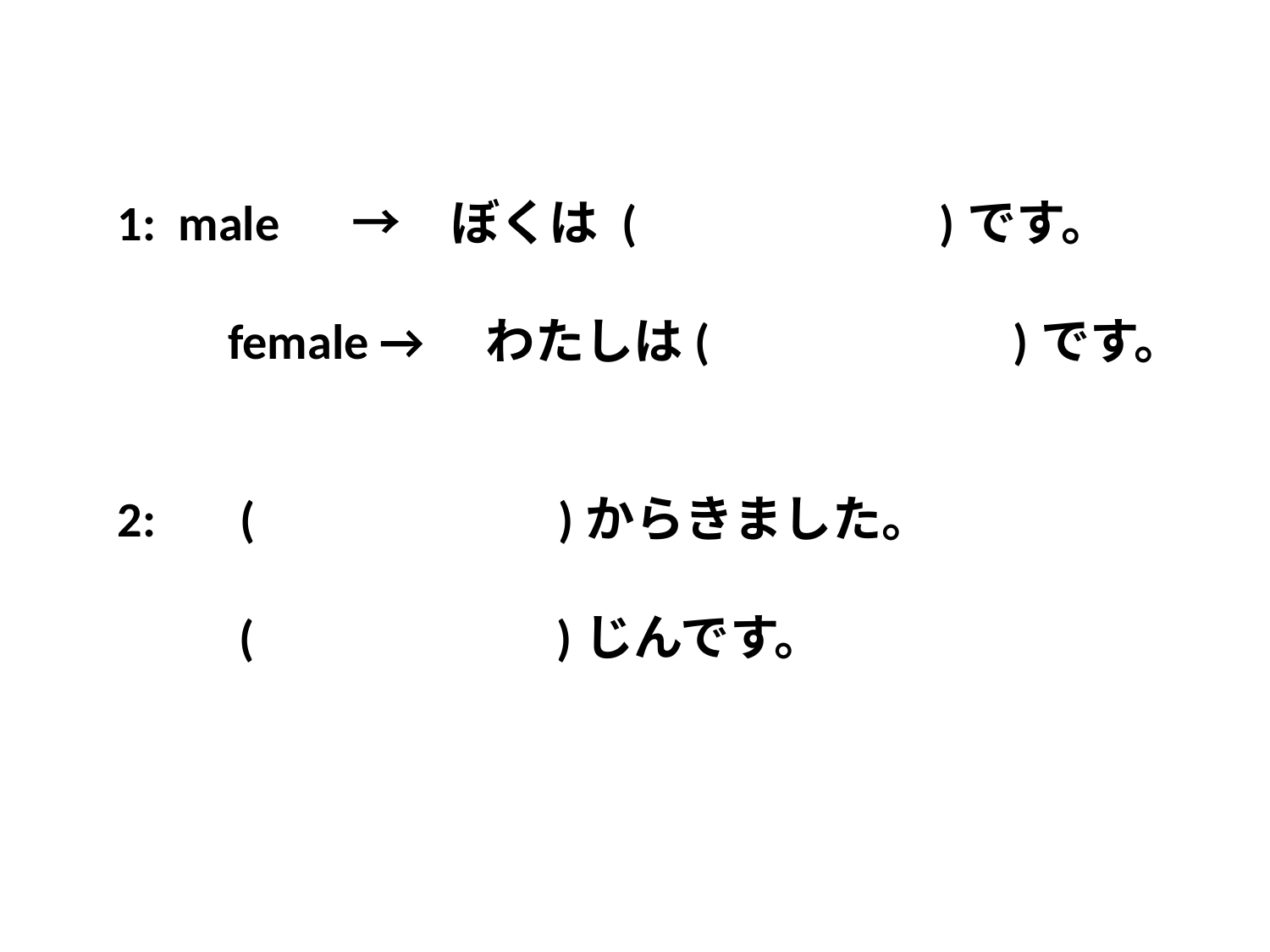

1:  male 　→　ぼくは (                           )です。

　　female →　わたしは(                           )です。

2:　 (                           )からきました。

　　 (                           )じんです。